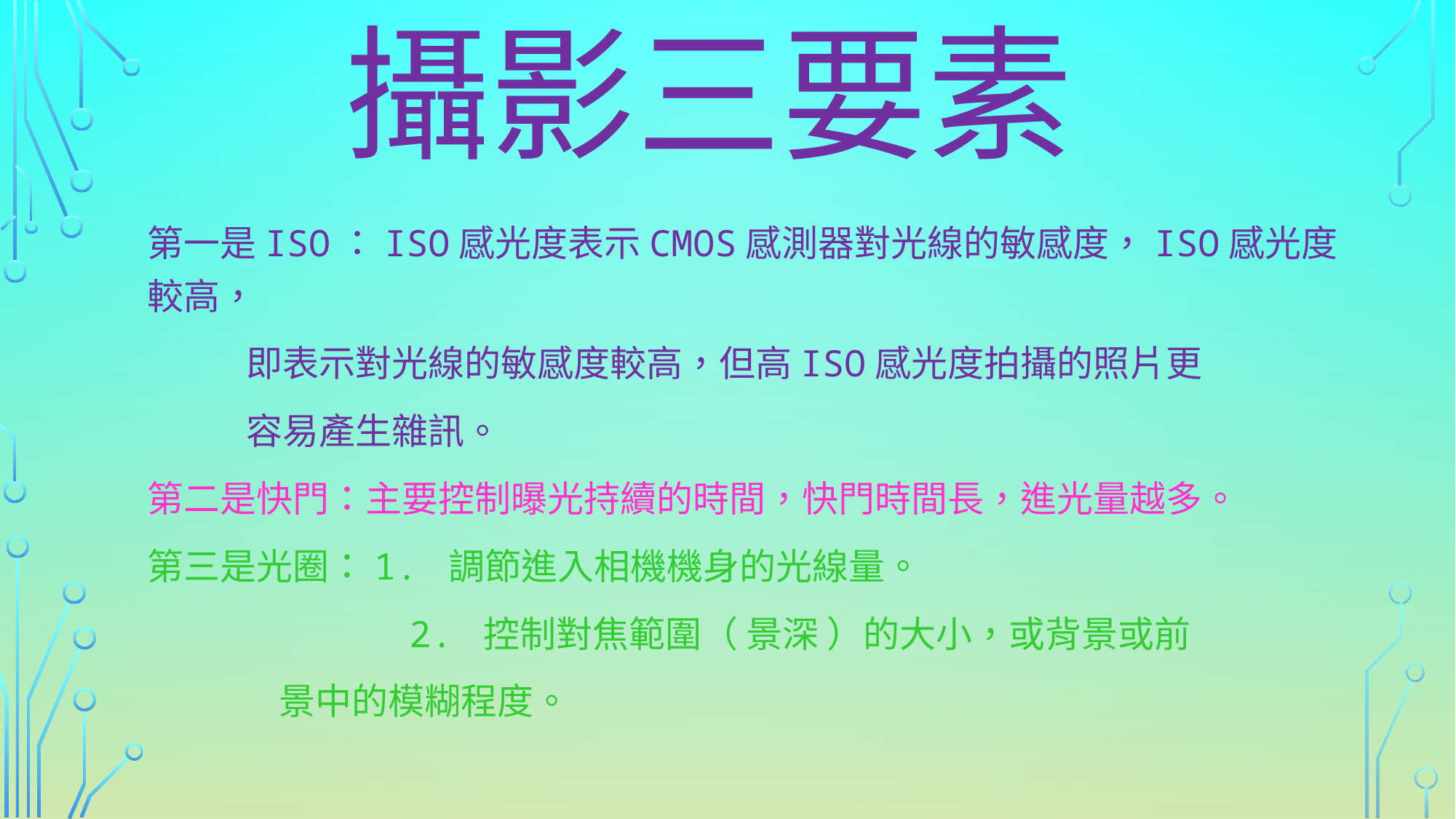

# 攝影三要素
第一是ISO：ISO感光度表示CMOS感測器對光線的敏感度，ISO感光度較高，
           即表示對光線的敏感度較高，但高ISO感光度拍攝的照片更
           容易產生雜訊。
第二是快門：主要控制曝光持續的時間，快門時間長，進光量越多。
第三是光圈：1. 調節進入相機機身的光線量。
            2. 控制對焦範圍（ 景深 ）的大小，或背景或前
               景中的模糊程度。